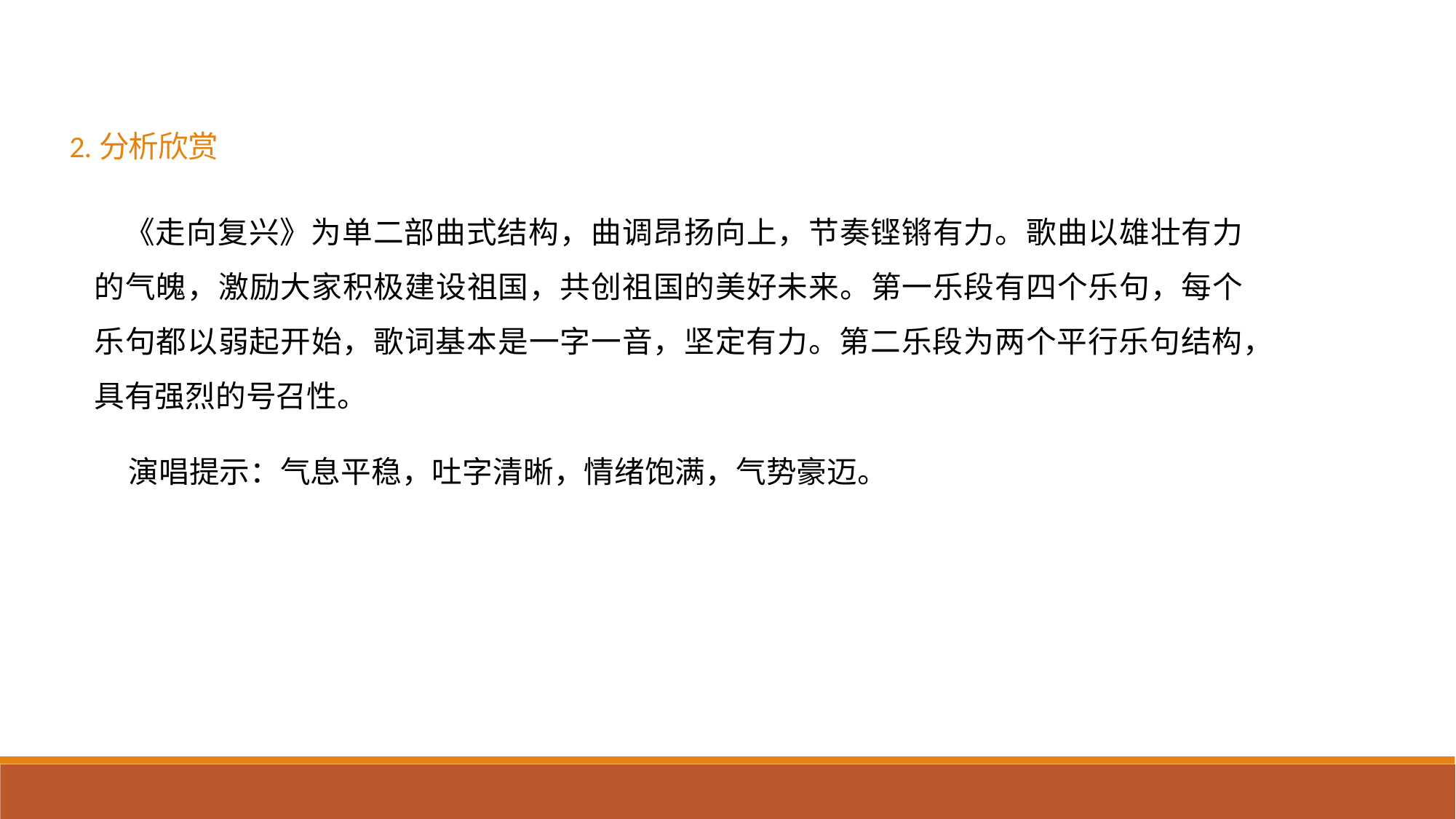

2.分析欣赏

   《走向复兴》为单二部曲式结构，曲调昂扬向上，节奏铿锵有力。歌曲以雄壮有力的气魄，激励大家积极建设祖国，共创祖国的美好未来。第一乐段有四个乐句，每个乐句都以弱起开始，歌词基本是一字一音，坚定有力。第二乐段为两个平行乐句结构，具有强烈的号召性。
    演唱提示：气息平稳，吐字清晰，情绪饱满，气势豪迈。